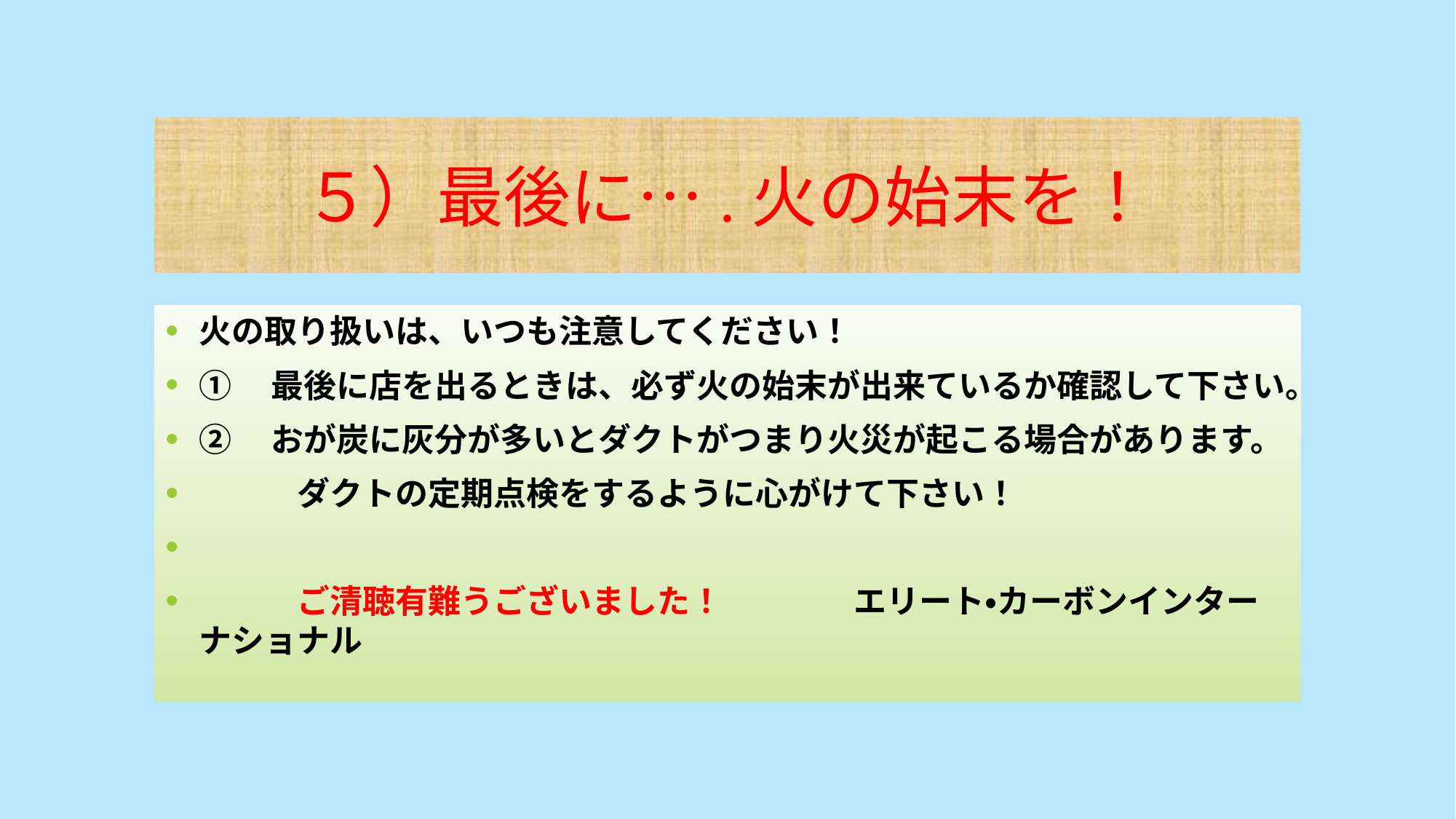

# ５）最後に….火の始末を！
火の取り扱いは、いつも注意してください！
①　最後に店を出るときは、必ず火の始末が出来ているか確認して下さい。
②　おが炭に灰分が多いとダクトがつまり火災が起こる場合があります。
　　　ダクトの定期点検をするように心がけて下さい！

　　　ご清聴有難うございました！　　　　エリート・カーボンインターナショナル